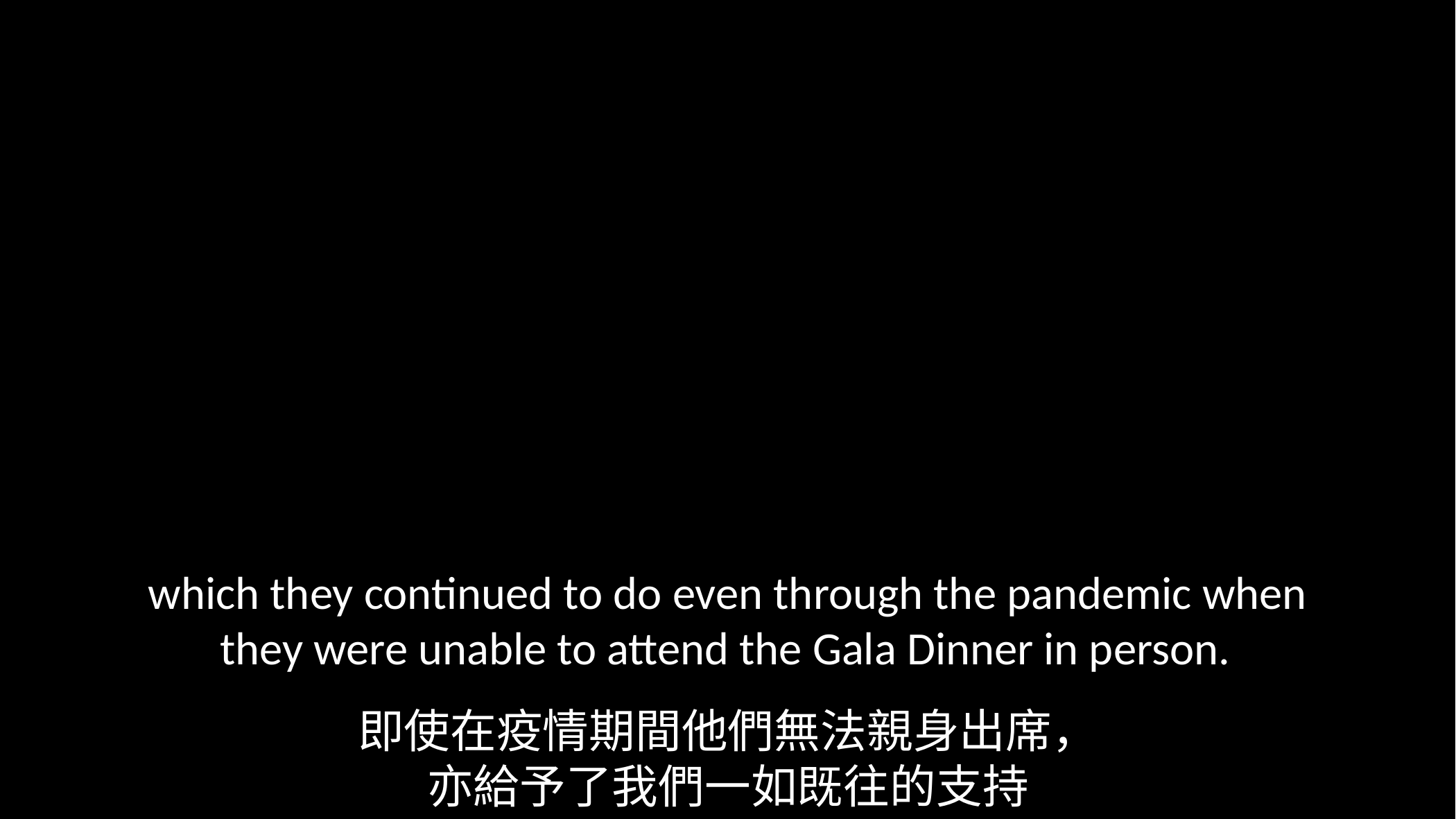

which they continued to do even through the pandemic when they were unable to attend the Gala Dinner in person.

即使在疫情期間他們無法親身出席，
亦給予了我們一如既往的支持